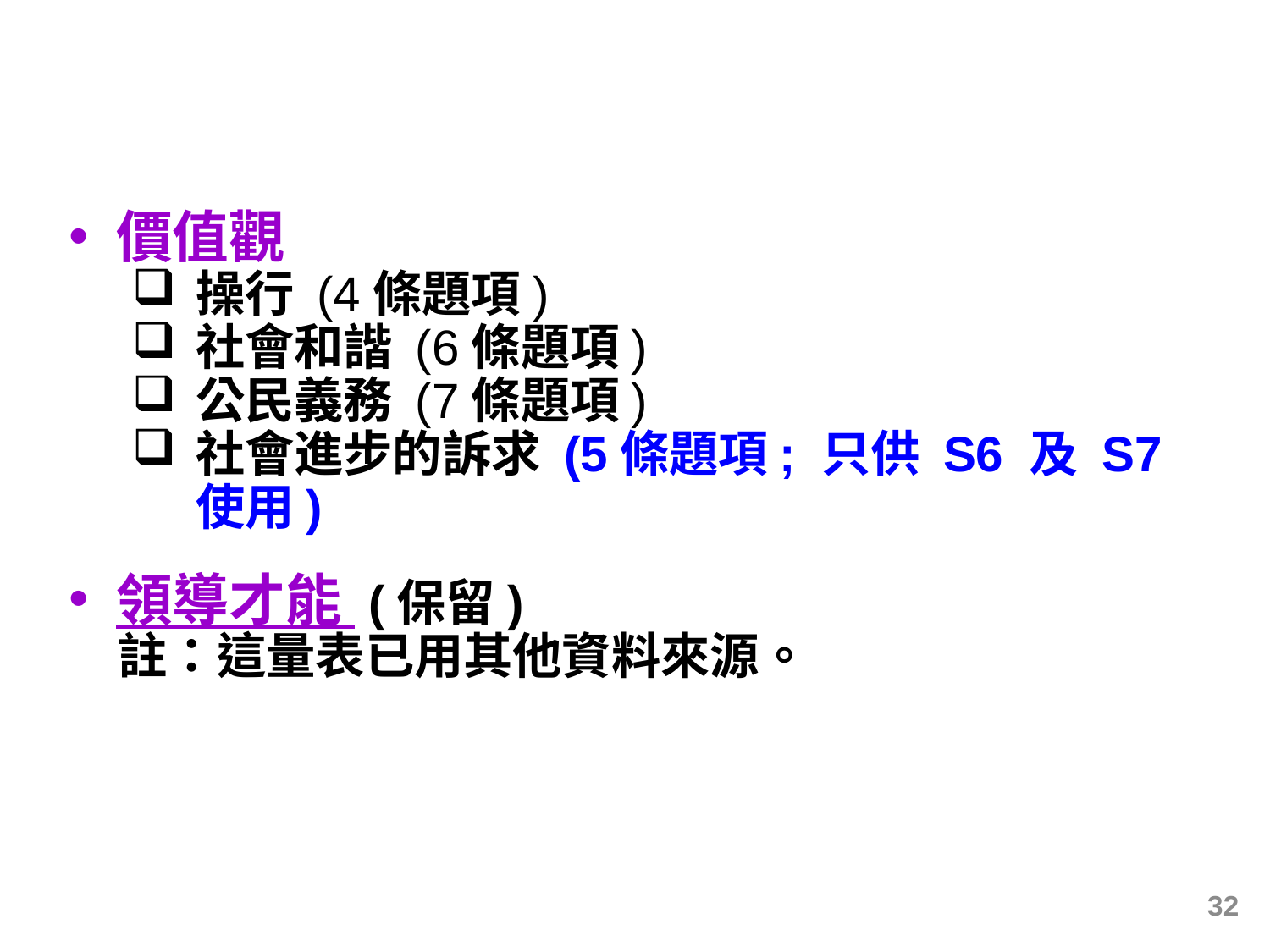

過去的量表和副量表: 中學
價值觀
操行 (4條題項)
社會和諧 (6條題項)
公民義務 (7條題項)
社會進步的訴求 (5條題項; 只供 S6 及 S7 使用)
領導才能 (保留)
註：這量表已用其他資料來源。

32